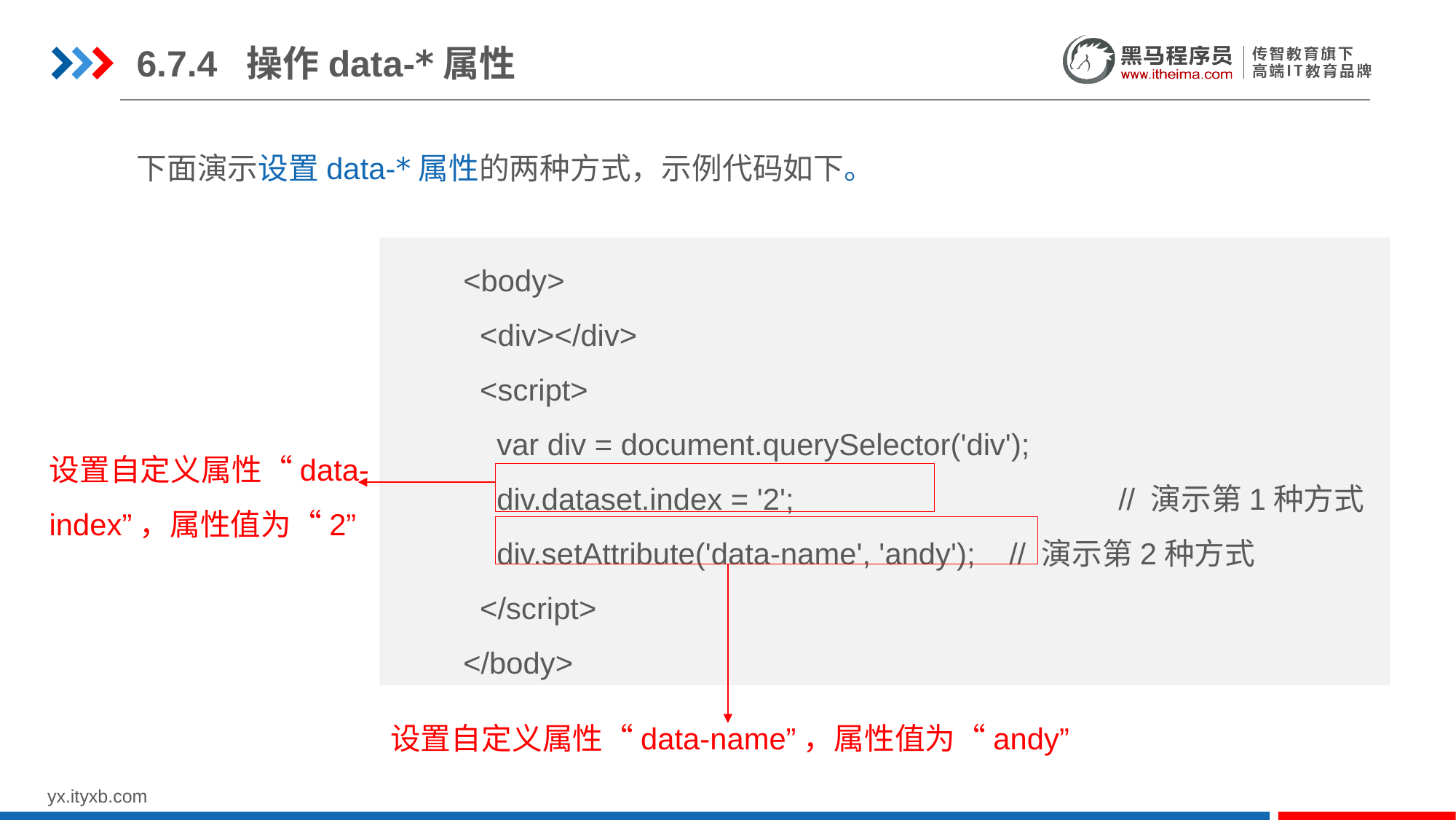

6.7.4  操作data-*属性
下面演示设置data-*属性的两种方式，示例代码如下。
<body>
  <div></div>
  <script>
    var div = document.querySelector('div');
    div.dataset.index = '2';			// 演示第1种方式
    div.setAttribute('data-name', 'andy');	// 演示第2种方式
  </script>
</body>
设置自定义属性“data-index”，属性值为“2”

设置自定义属性“data-name”，属性值为“andy”